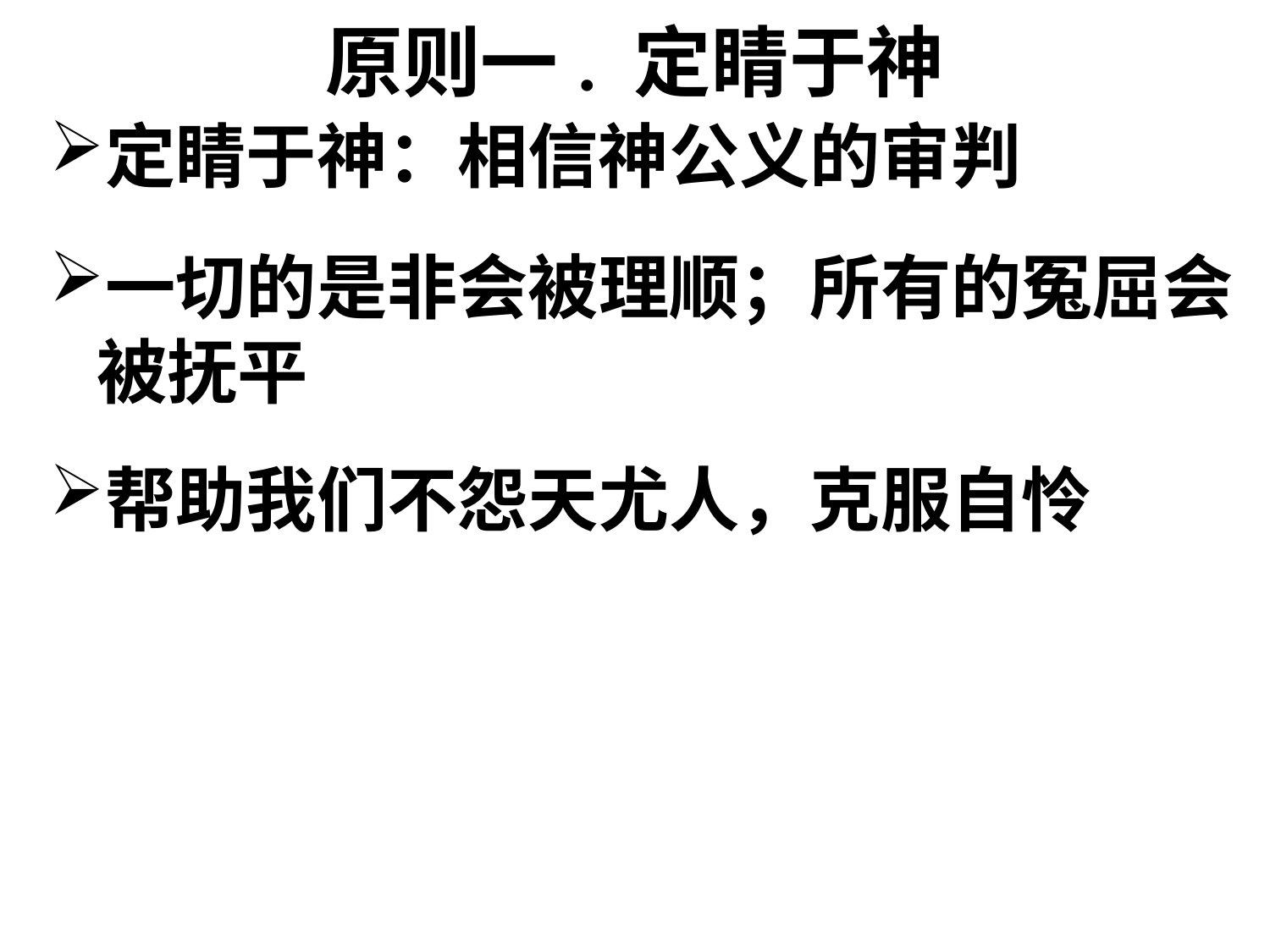

# 原则一. 定睛于神
定睛于神：相信神公义的审判

一切的是非会被理顺；所有的冤屈会被抚平

帮助我们不怨天尤人，克服自怜